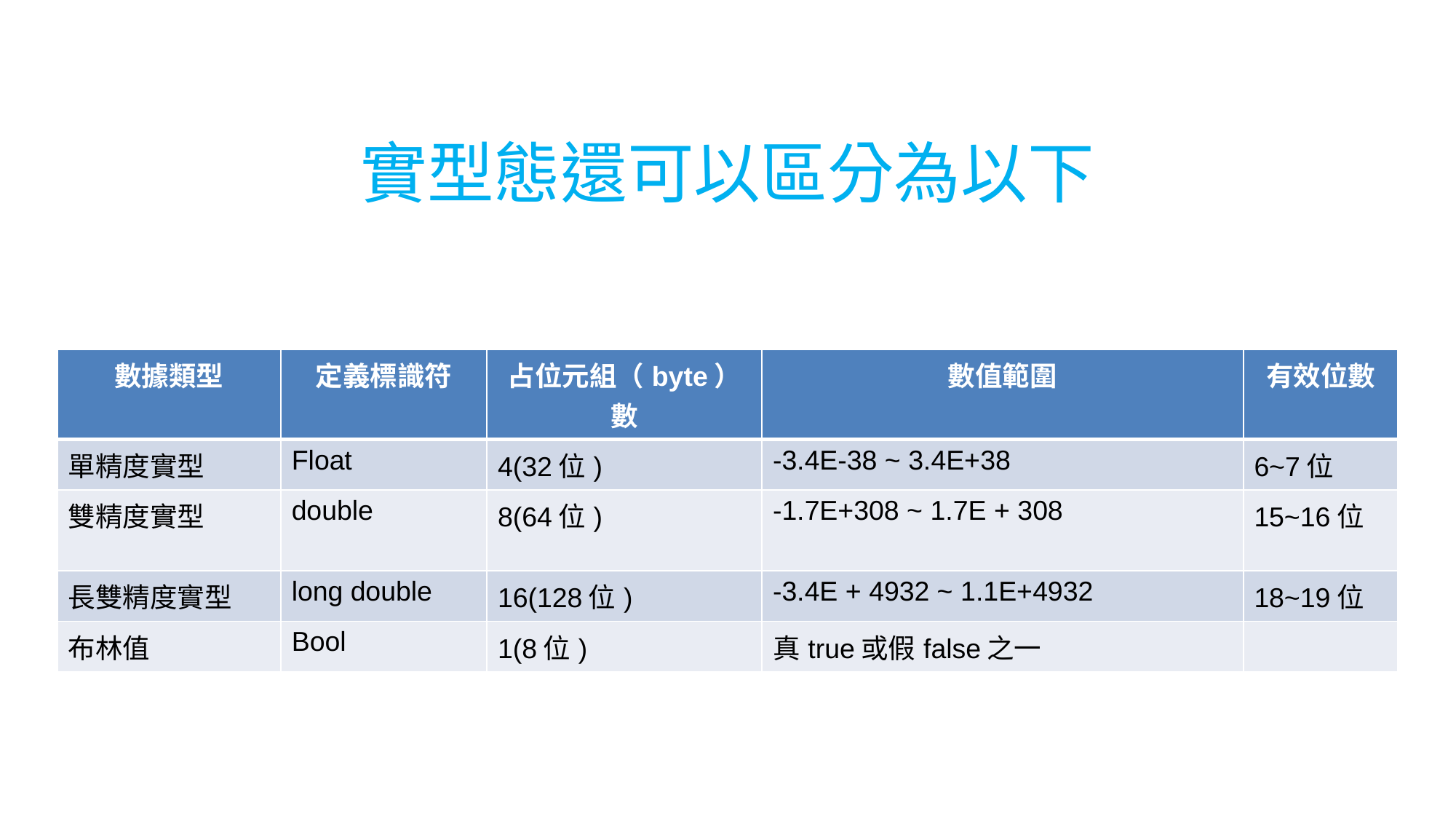

# 實型態還可以區分為以下
| 數據類型 | 定義標識符 | 占位元組（byte）數 | 數值範圍 | 有效位數 |
| --- | --- | --- | --- | --- |
| 單精度實型 | Float | 4(32位) | -3.4E-38 ~ 3.4E+38 | 6~7位 |
| 雙精度實型 | double | 8(64位) | -1.7E+308 ~ 1.7E + 308 | 15~16位 |
| 長雙精度實型 | long double | 16(128位) | -3.4E + 4932 ~ 1.1E+4932 | 18~19位 |
| 布林值 | Bool | 1(8位) | 真true或假false之一 |  |